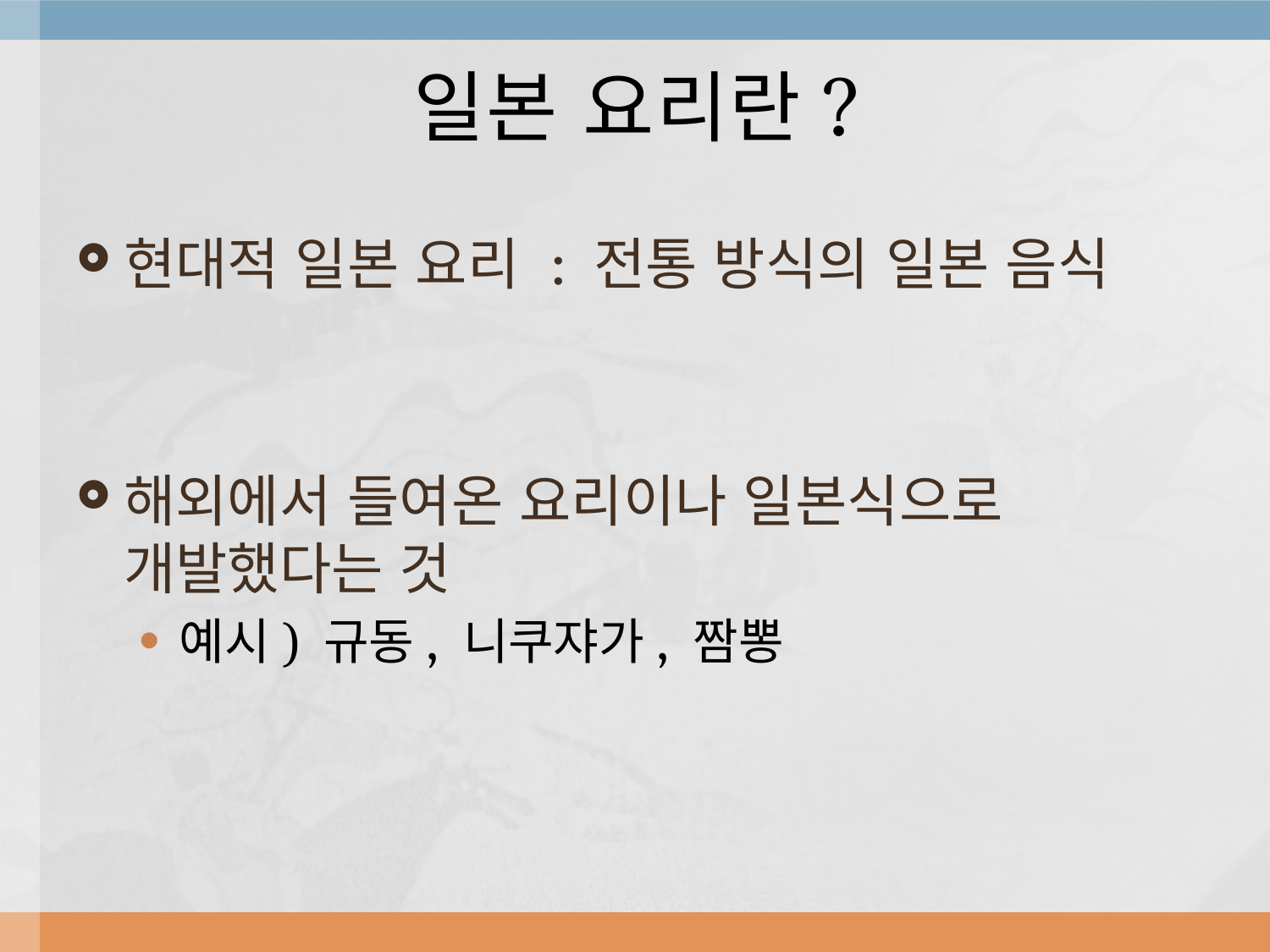

# 일본 요리란?
현대적 일본 요리 : 전통 방식의 일본 음식

해외에서 들여온 요리이나 일본식으로 개발했다는 것
예시) 규동, 니쿠쟈가, 짬뽕